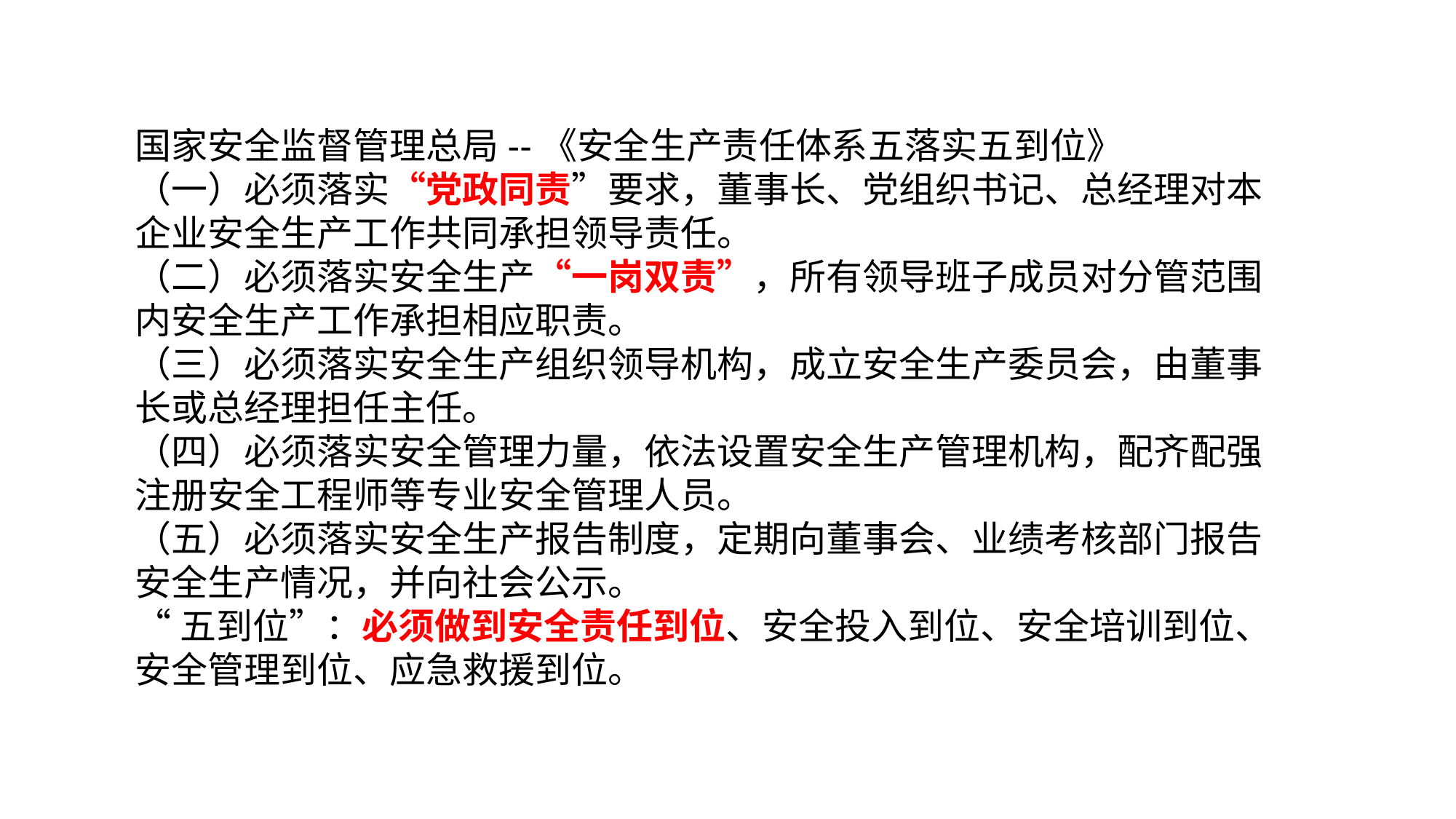

国家安全监督管理总局--《安全生产责任体系五落实五到位》
（一）必须落实“党政同责”要求，董事长、党组织书记、总经理对本企业安全生产工作共同承担领导责任。
（二）必须落实安全生产“一岗双责”，所有领导班子成员对分管范围内安全生产工作承担相应职责。
（三）必须落实安全生产组织领导机构，成立安全生产委员会，由董事长或总经理担任主任。
（四）必须落实安全管理力量，依法设置安全生产管理机构，配齐配强注册安全工程师等专业安全管理人员。
（五）必须落实安全生产报告制度，定期向董事会、业绩考核部门报告安全生产情况，并向社会公示。
“五到位”：必须做到安全责任到位、安全投入到位、安全培训到位、安全管理到位、应急救援到位。